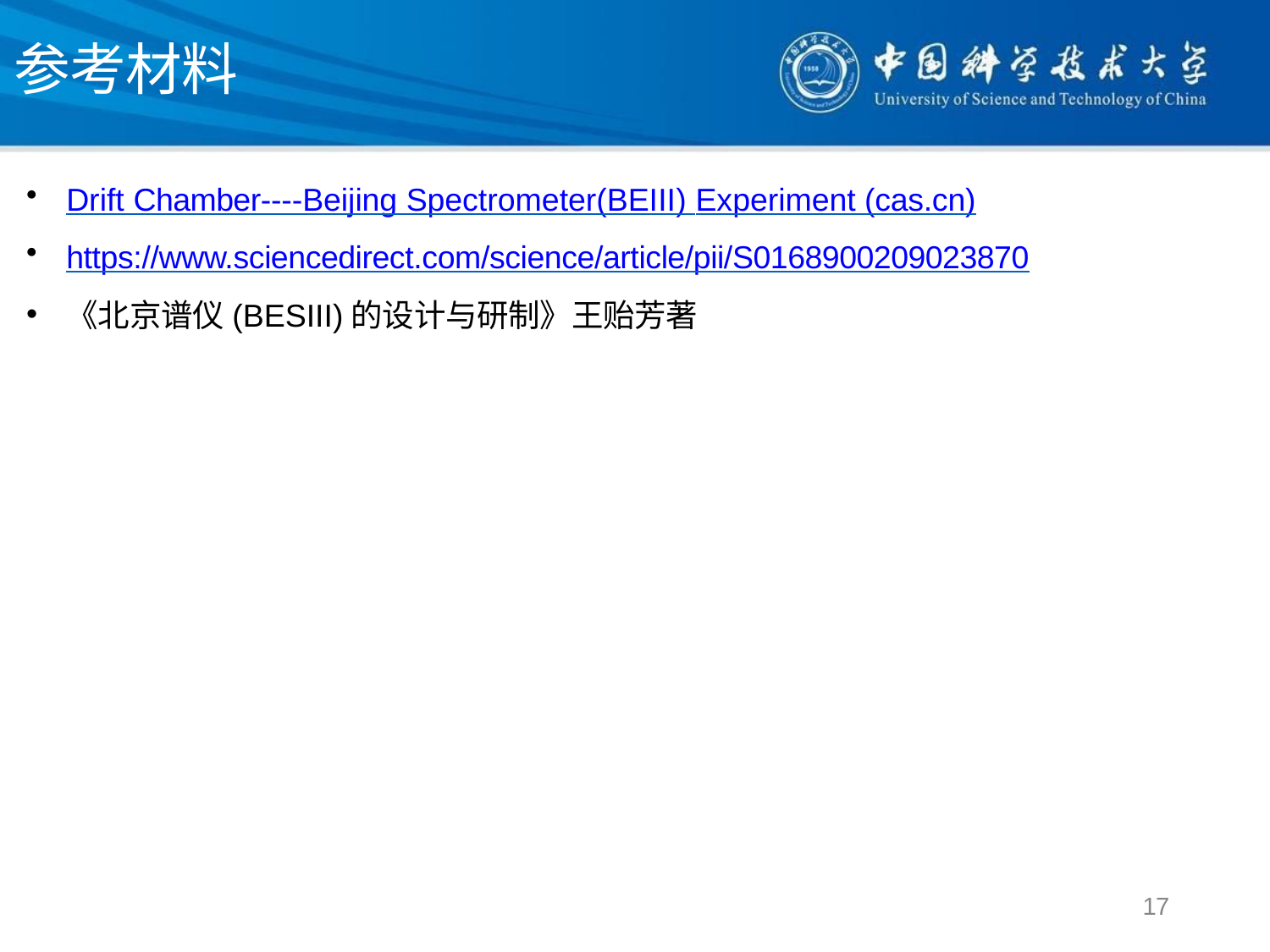

# 参考材料
Drift Chamber----Beijing Spectrometer(BEIII) Experiment (cas.cn)
https://www.sciencedirect.com/science/article/pii/S0168900209023870
《北京谱仪(BESIII)的设计与研制》王贻芳著
17